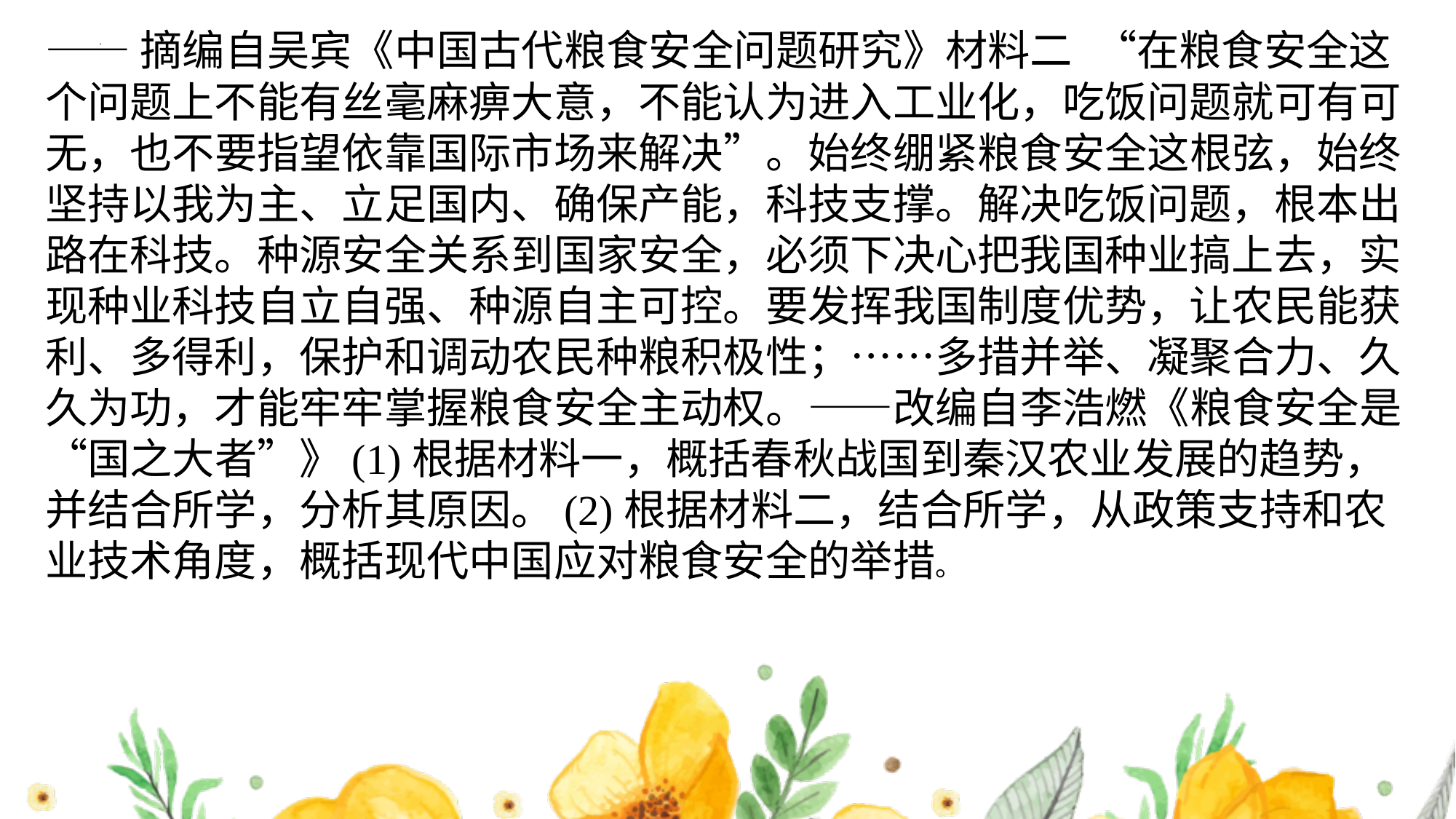

——摘编自吴宾《中国古代粮食安全问题研究》材料二  “在粮食安全这个问题上不能有丝毫麻痹大意，不能认为进入工业化，吃饭问题就可有可无，也不要指望依靠国际市场来解决”。始终绷紧粮食安全这根弦，始终坚持以我为主、立足国内、确保产能，科技支撑。解决吃饭问题，根本出路在科技。种源安全关系到国家安全，必须下决心把我国种业搞上去，实现种业科技自立自强、种源自主可控。要发挥我国制度优势，让农民能获利、多得利，保护和调动农民种粮积极性；……多措并举、凝聚合力、久久为功，才能牢牢掌握粮食安全主动权。——改编自李浩燃《粮食安全是“国之大者”》(1)根据材料一，概括春秋战国到秦汉农业发展的趋势，并结合所学，分析其原因。(2)根据材料二，结合所学，从政策支持和农业技术角度，概括现代中国应对粮食安全的举措。